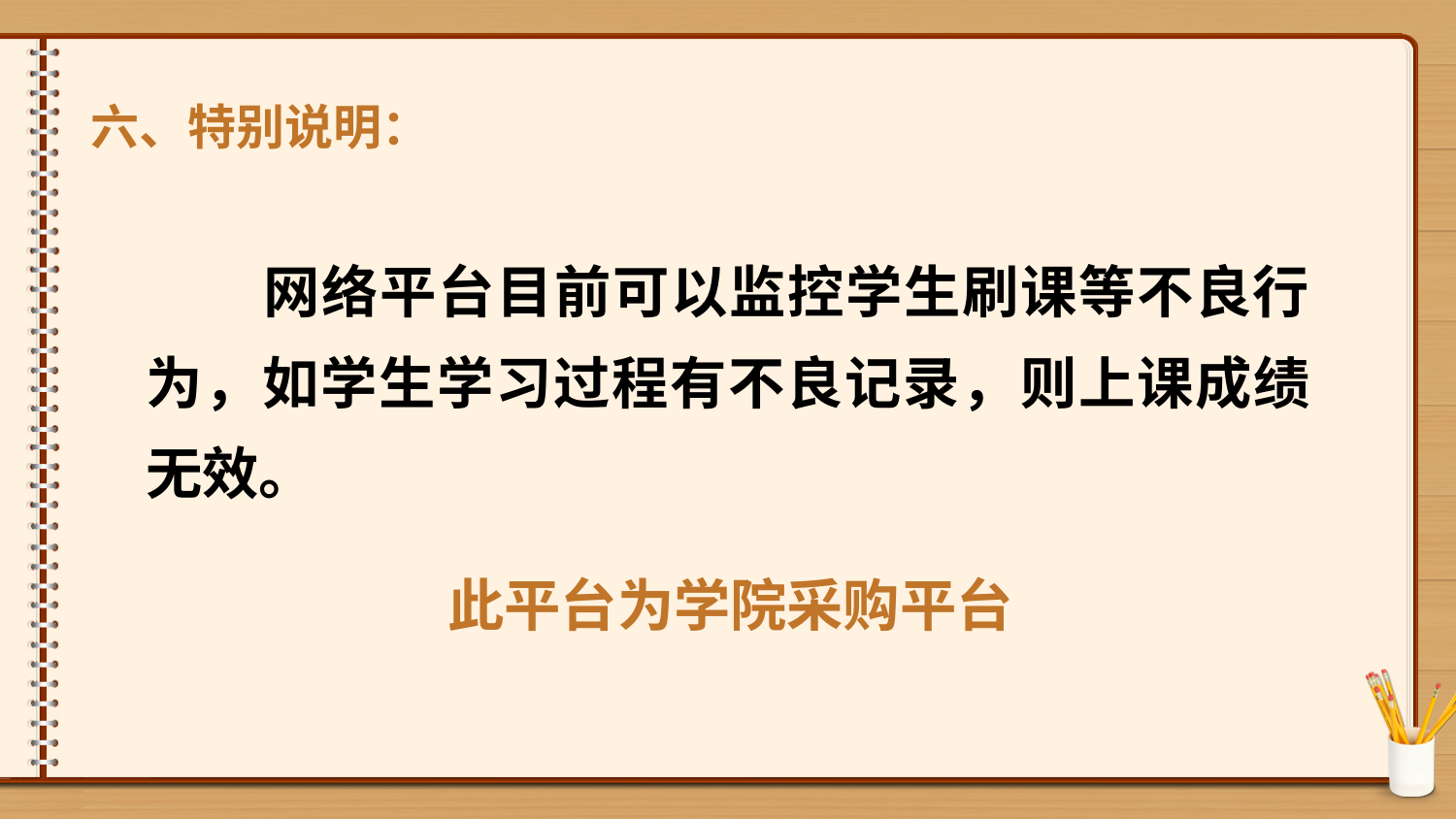

六、特别说明：
  网络平台目前可以监控学生刷课等不良行为，如学生学习过程有不良记录，则上课成绩无效。
此平台为学院采购平台